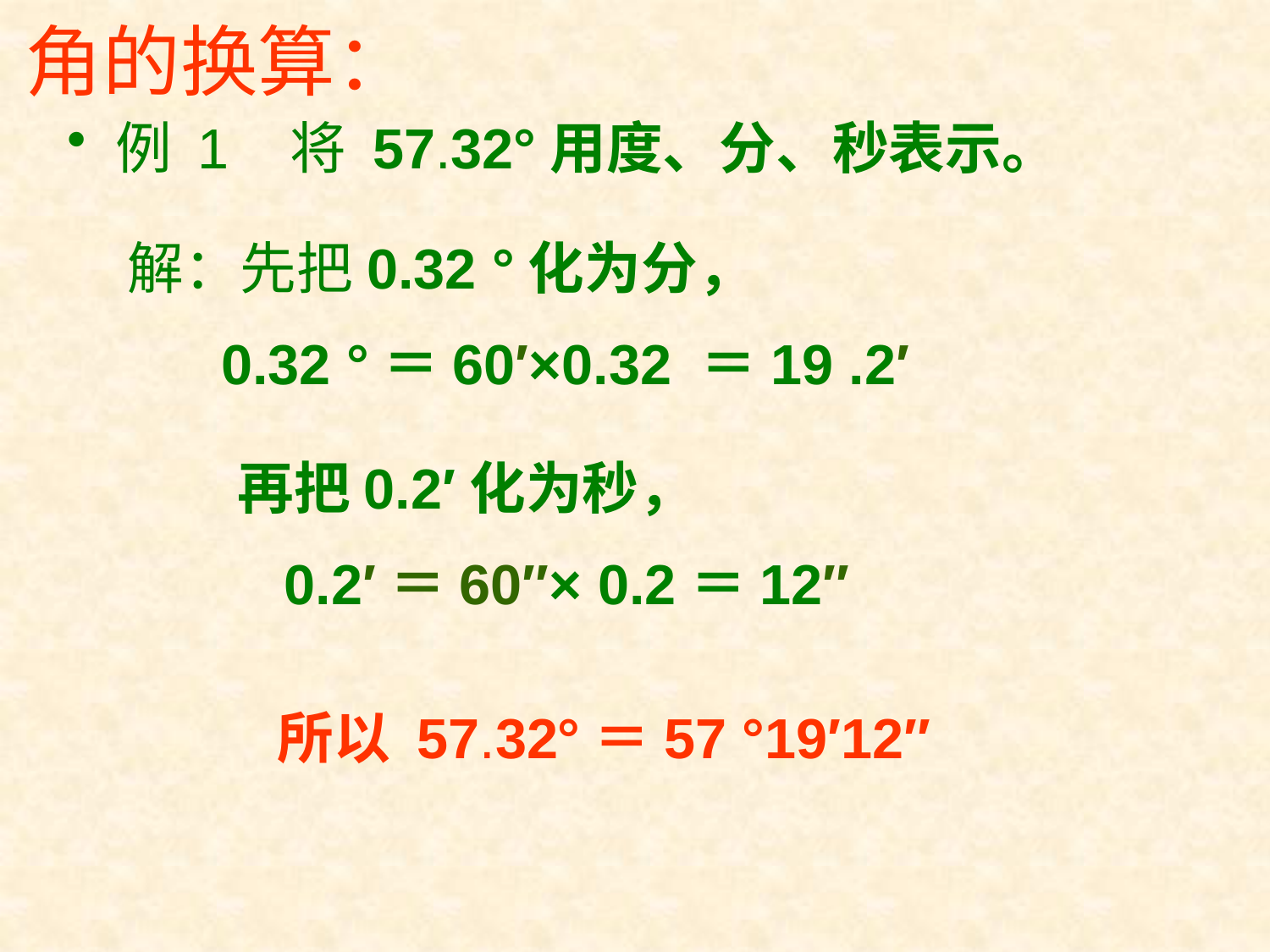

# 角的换算：
例 1   将 57.32°用度、分、秒表示。
解：先把0.32 °化为分，
      0.32 °＝60′×0.32 ＝19 .2′
再把0.2′化为秒，
   0.2′＝60″× 0.2＝12″
所以 57.32°＝57 °19′12″